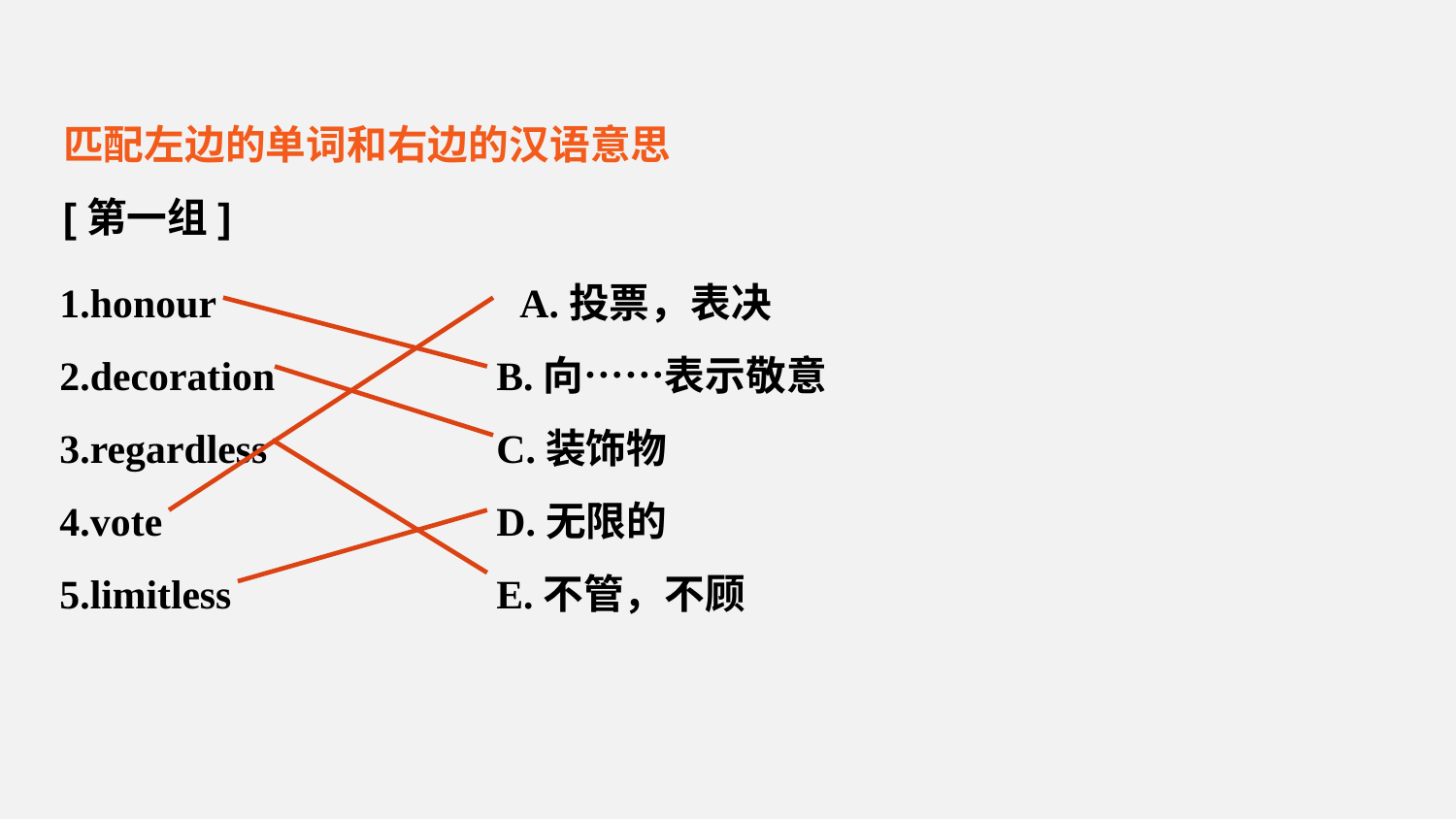

匹配左边的单词和右边的汉语意思
[第一组]
1.honour　　　　　　　A.投票，表决
2.decoration  		B.向……表示敬意
3.regardless  		C.装饰物
4.vote  			D.无限的
5.limitless  		E.不管，不顾